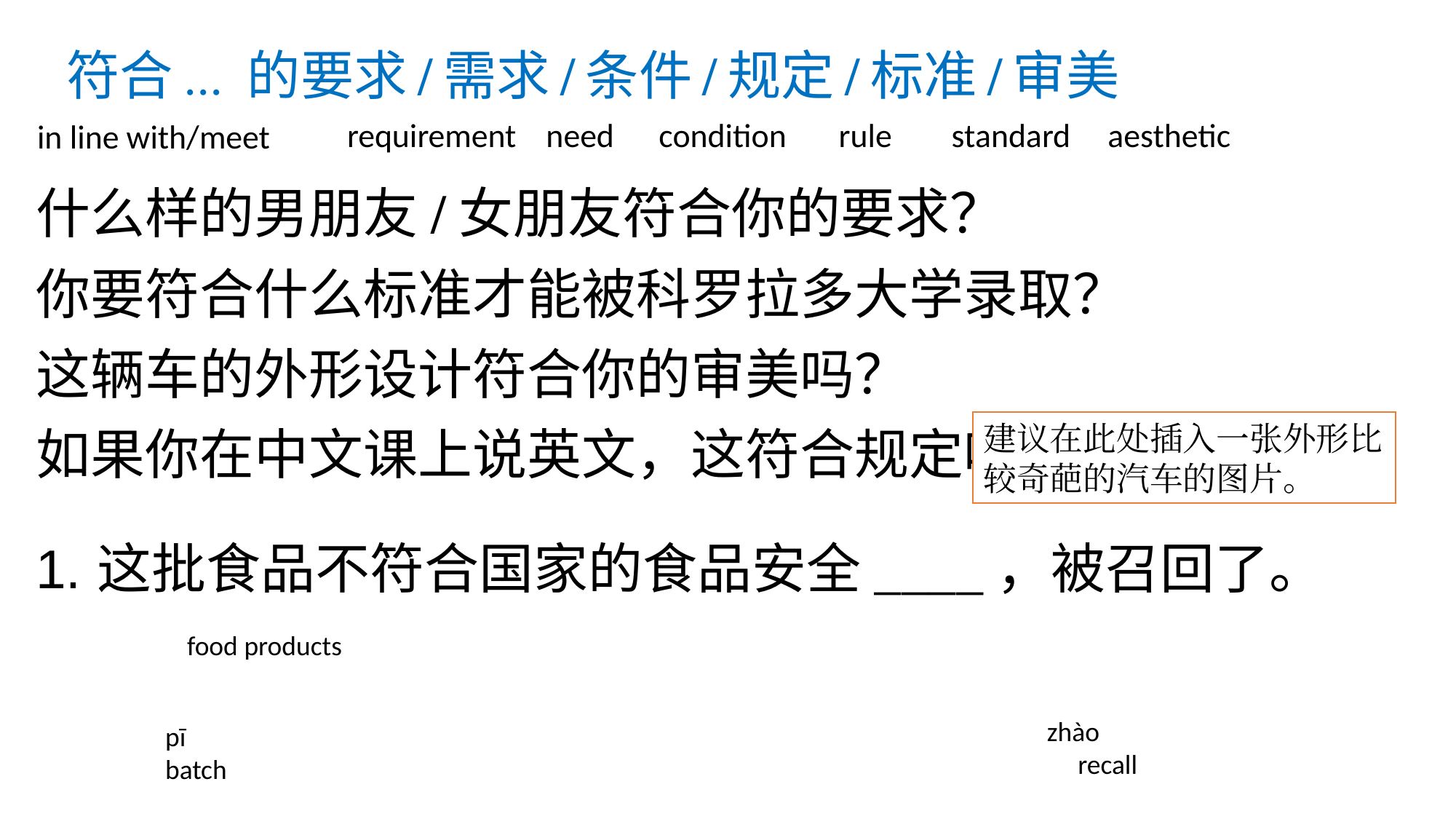

# 符合... 的要求/需求/条件/规定/标准/审美
requirement    need      condition       rule        standard     aesthetic
in line with/meet
什么样的男朋友/女朋友符合你的要求？
你要符合什么标准才能被科罗拉多大学录取？
这辆车的外形设计符合你的审美吗？
如果你在中文课上说英文，这符合规定吗？
这批食品不符合国家的食品安全____，被召回了。
建议在此处插入一张外形比较奇葩的汽车的图片。
food products
zhào
     recall
pī
batch